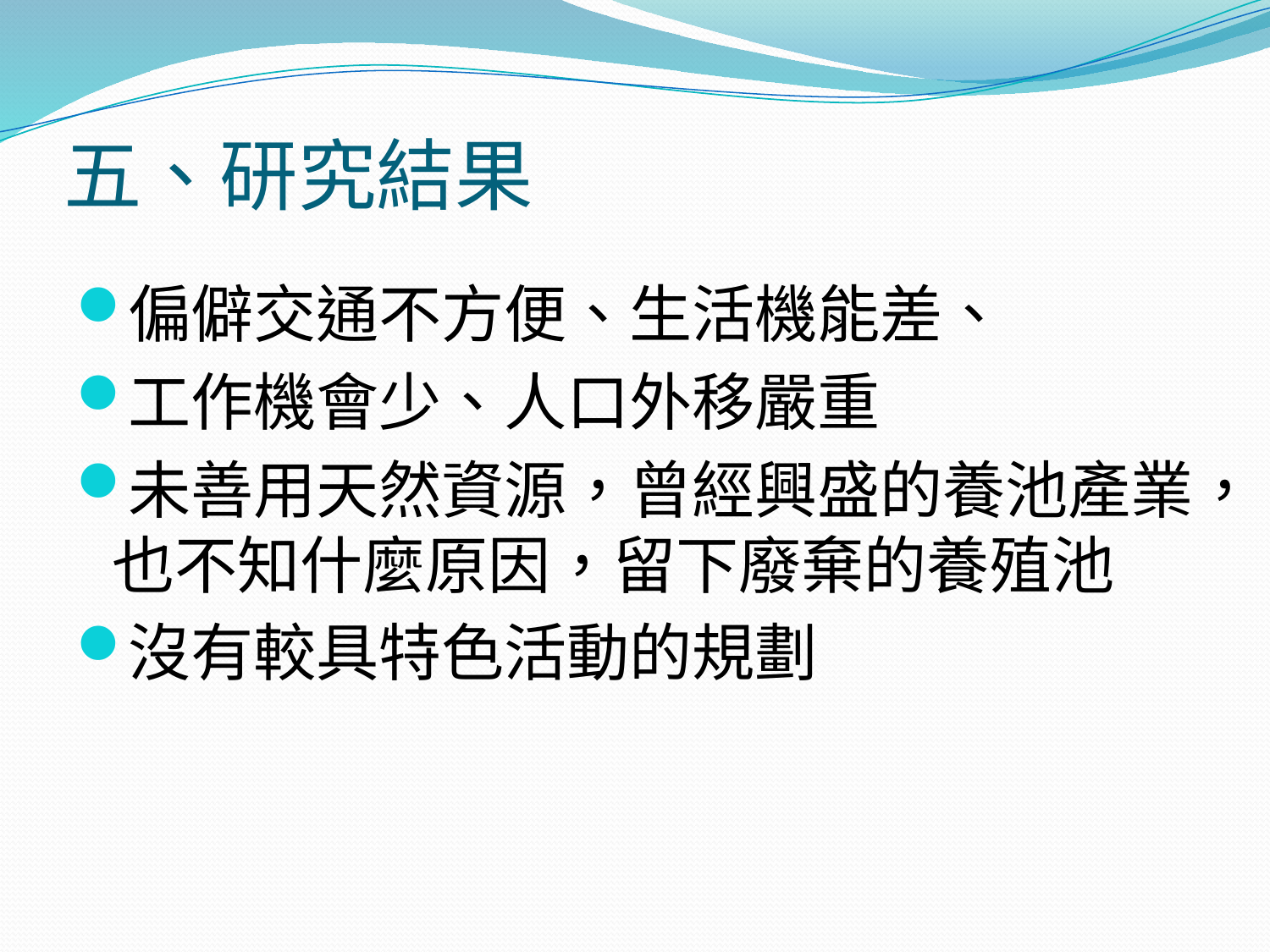

# 五、研究結果
偏僻交通不方便、生活機能差、
工作機會少、人口外移嚴重
未善用天然資源，曾經興盛的養池產業，也不知什麼原因，留下廢棄的養殖池
沒有較具特色活動的規劃